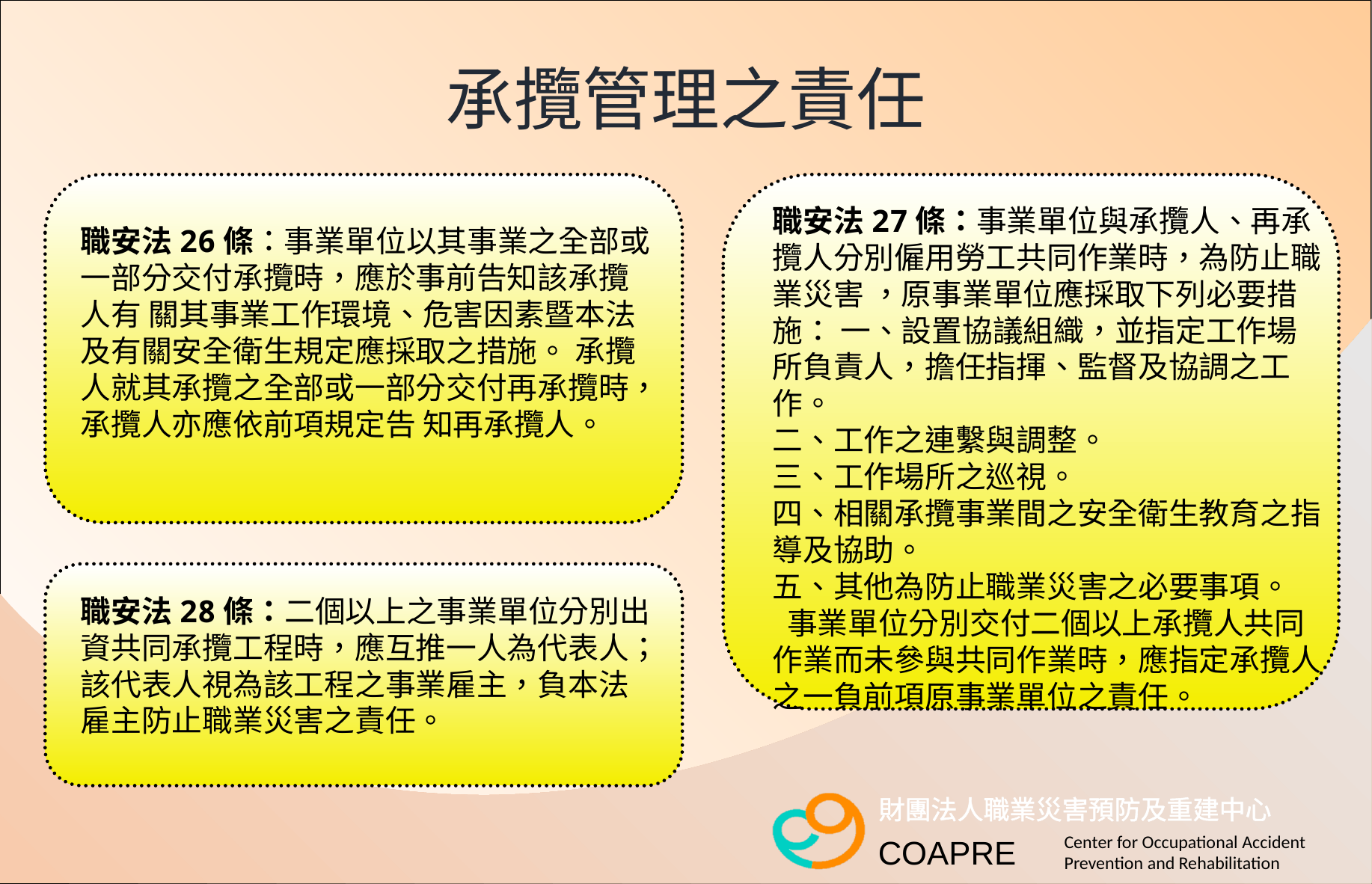

承攬管理之責任

職安法26條：事業單位以其事業之全部或一部分交付承攬時，應於事前告知該承攬人有 關其事業工作環境、危害因素暨本法及有關安全衛生規定應採取之措施。 承攬人就其承攬之全部或一部分交付再承攬時，承攬人亦應依前項規定告 知再承攬人。

職安法27條：事業單位與承攬人、再承攬人分別僱用勞工共同作業時，為防止職業災害 ，原事業單位應採取下列必要措施： 一、設置協議組織，並指定工作場所負責人，擔任指揮、監督及協調之工 作。
二、工作之連繫與調整。
三、工作場所之巡視。
四、相關承攬事業間之安全衛生教育之指導及協助。
五、其他為防止職業災害之必要事項。
 事業單位分別交付二個以上承攬人共同作業而未參與共同作業時，應指定承攬人之一負前項原事業單位之責任。

職安法28條：二個以上之事業單位分別出資共同承攬工程時，應互推一人為代表人；該代表人視為該工程之事業雇主，負本法雇主防止職業災害之責任。